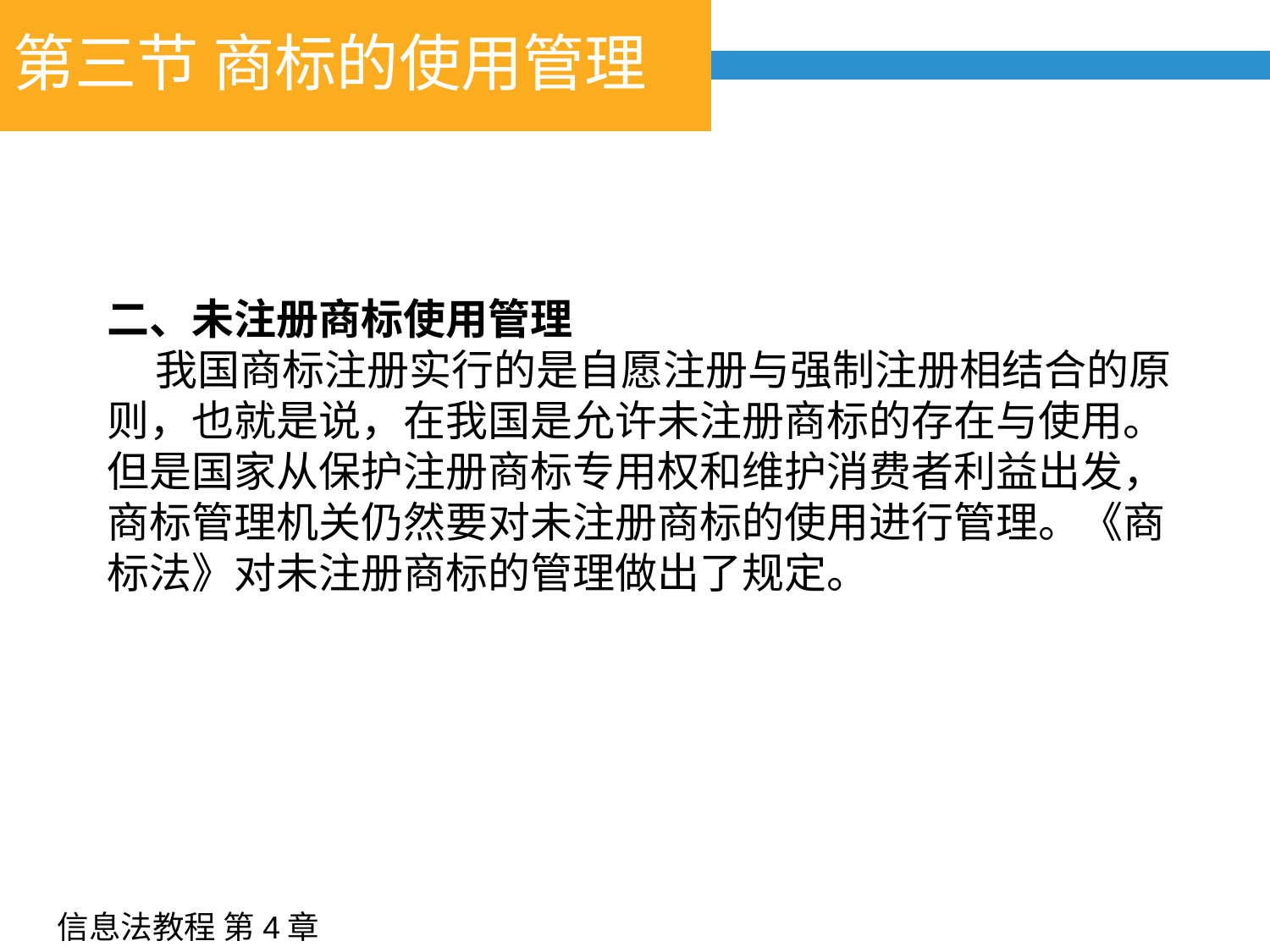

# 第三节 商标的使用管理
二、未注册商标使用管理
    我国商标注册实行的是自愿注册与强制注册相结合的原则，也就是说，在我国是允许未注册商标的存在与使用。但是国家从保护注册商标专用权和维护消费者利益出发，商标管理机关仍然要对未注册商标的使用进行管理。《商标法》对未注册商标的管理做出了规定。
信息法教程 第4章